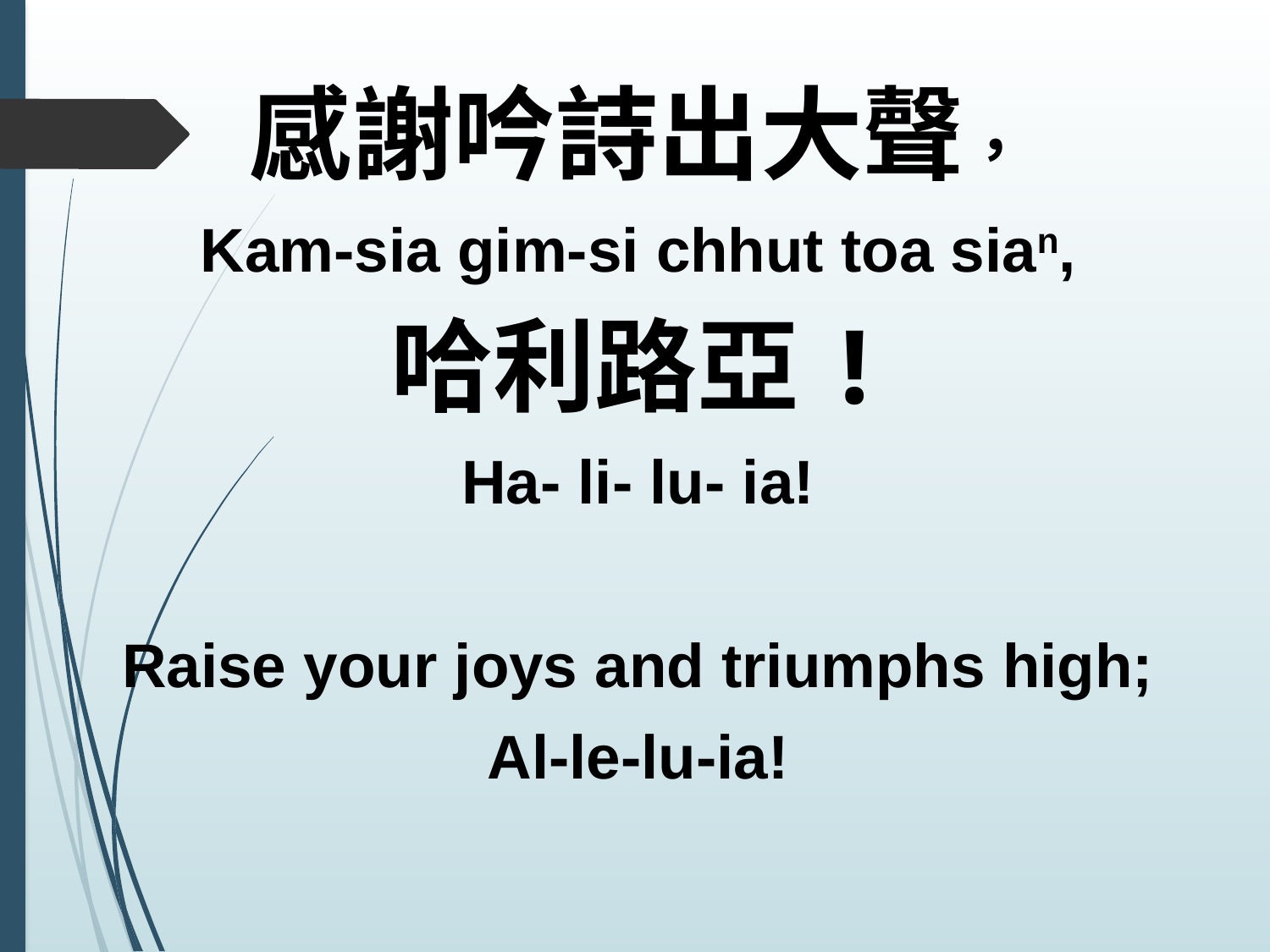

感謝吟詩出大聲，
Kam-sia gim-si chhut toa sian,
哈利路亞!
Ha- li- lu- ia!

Raise your joys and triumphs high;
Al-le-lu-ia!